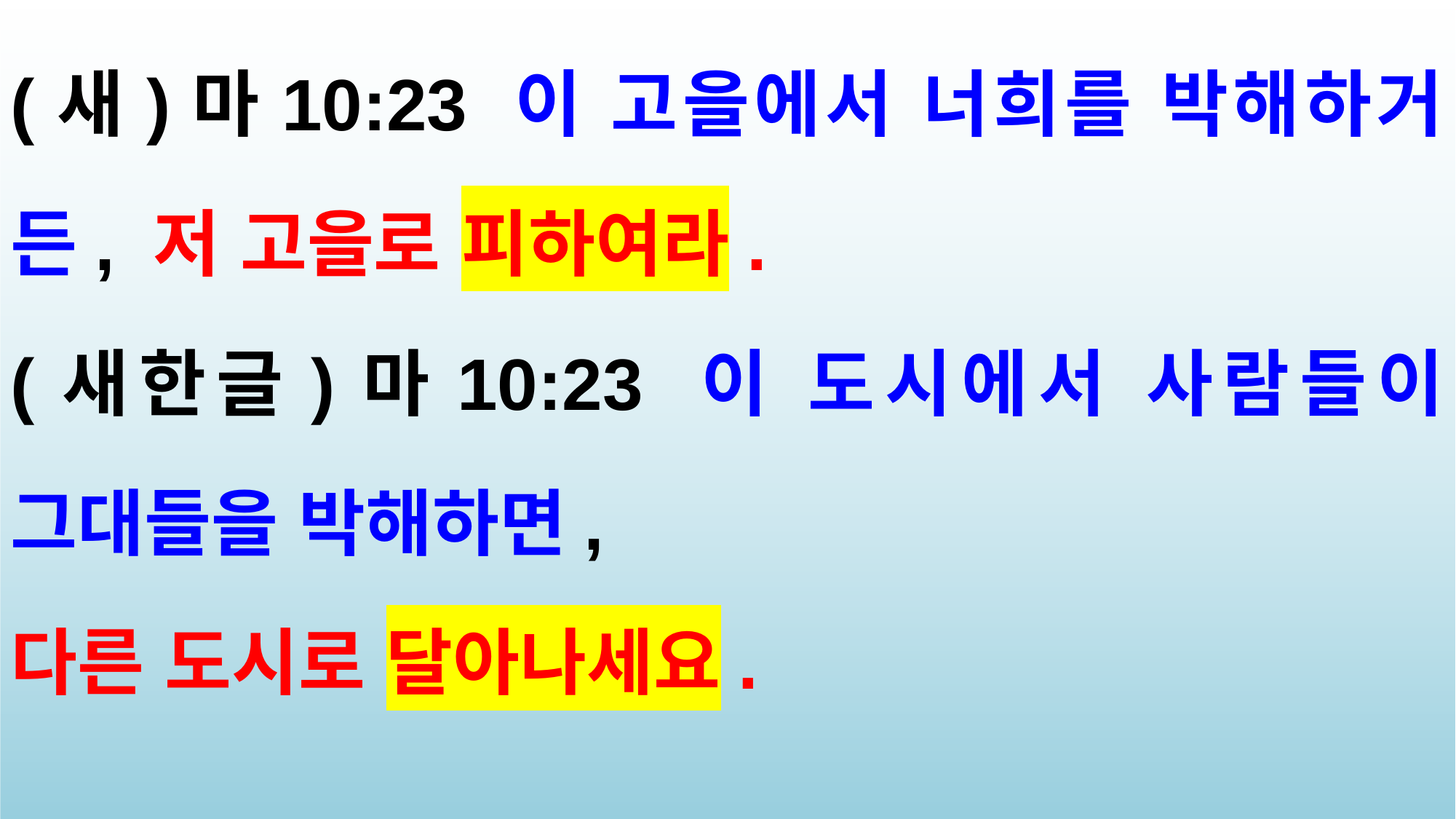

(새)마10:23 이 고을에서 너희를 박해하거든, 저 고을로 피하여라.
(새한글)마10:23 이 도시에서 사람들이 그대들을 박해하면,
다른 도시로 달아나세요.